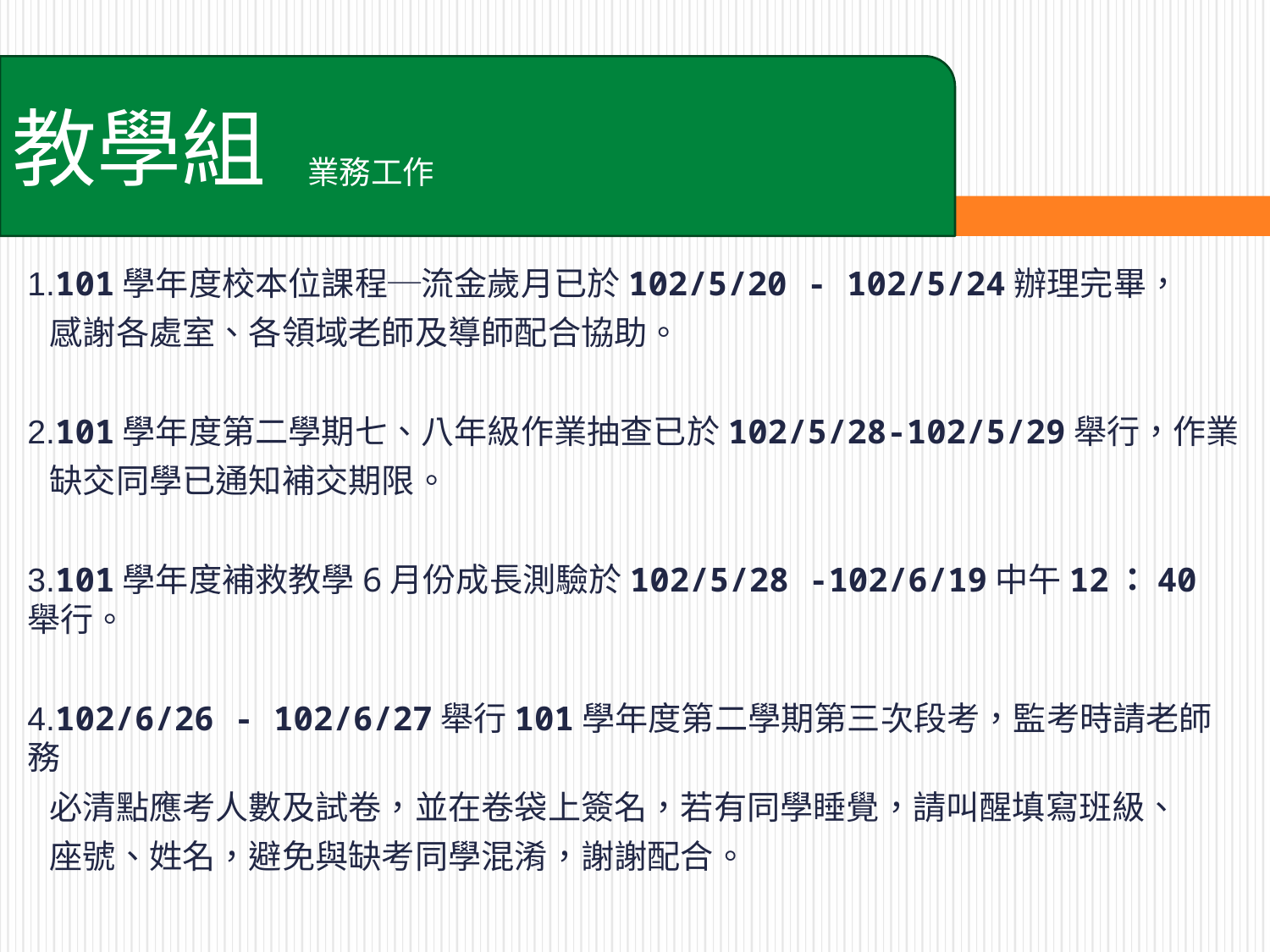

教學組
業務工作

1.101學年度校本位課程─流金歲月已於102/5/20 - 102/5/24辦理完畢，
  感謝各處室、各領域老師及導師配合協助。

2.101學年度第二學期七、八年級作業抽查已於102/5/28-102/5/29舉行，作業
  缺交同學已通知補交期限。

3.101學年度補救教學6月份成長測驗於102/5/28 -102/6/19中午12：40 舉行。

4.102/6/26 - 102/6/27舉行101學年度第二學期第三次段考，監考時請老師務
  必清點應考人數及試卷，並在卷袋上簽名，若有同學睡覺，請叫醒填寫班級、
  座號、姓名，避免與缺考同學混淆，謝謝配合。